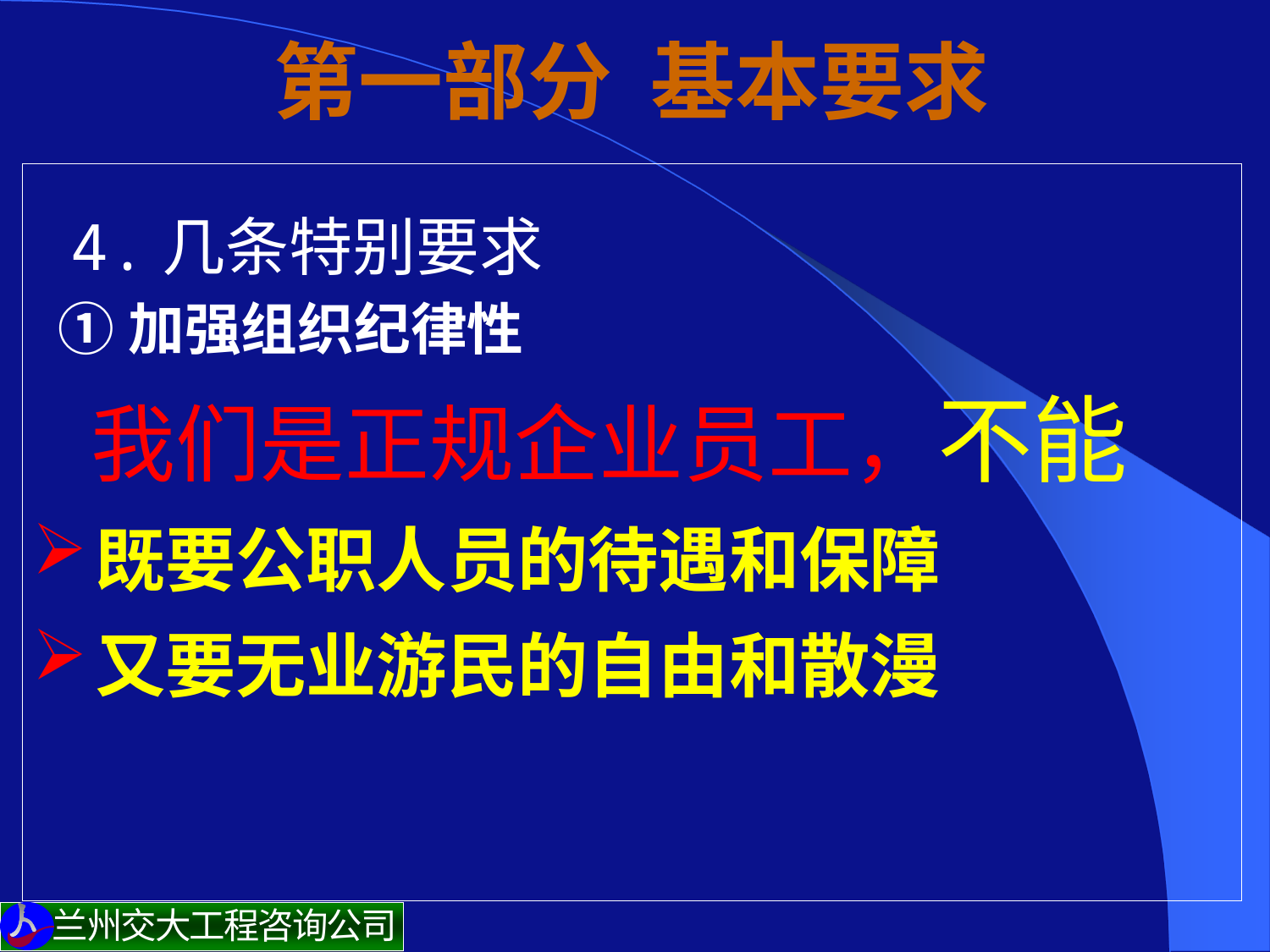

# 第一部分  基本要求
 4.几条特别要求
  ①加强组织纪律性
   我们是正规企业员工，不能
既要公职人员的待遇和保障
又要无业游民的自由和散漫